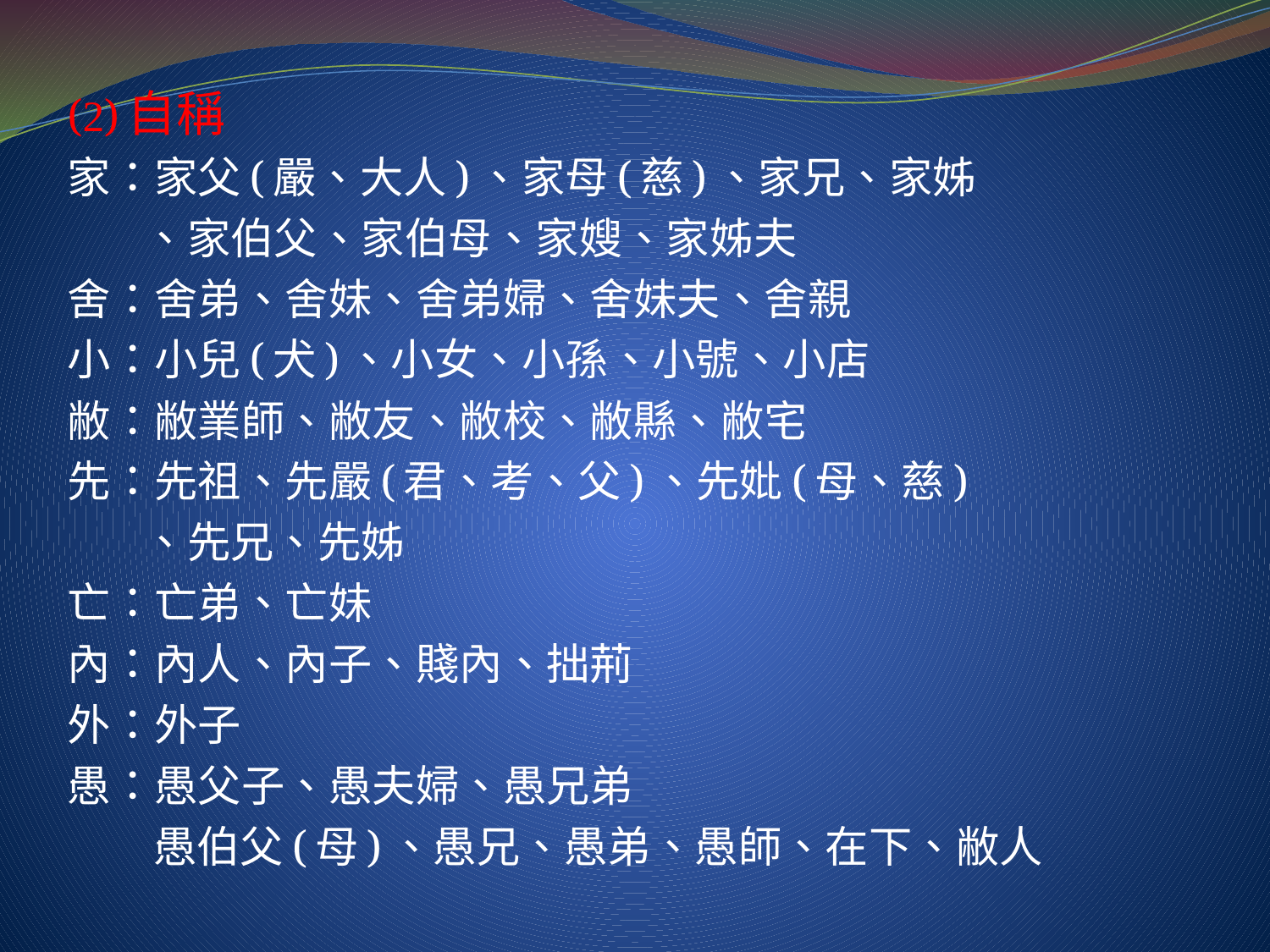

(2)自稱
家：家父(嚴、大人)、家母(慈)、家兄、家姊
       、家伯父、家伯母、家嫂、家姊夫
舍：舍弟、舍妹、舍弟婦、舍妹夫、舍親
小：小兒(犬)、小女、小孫、小號、小店
敝：敝業師、敝友、敝校、敝縣、敝宅
先：先祖、先嚴(君、考、父)、先妣(母、慈)
       、先兄、先姊
亡：亡弟、亡妹
內：內人、內子、賤內、拙荊
外：外子
愚：愚父子、愚夫婦、愚兄弟
        愚伯父(母)、愚兄、愚弟、愚師、在下、敝人